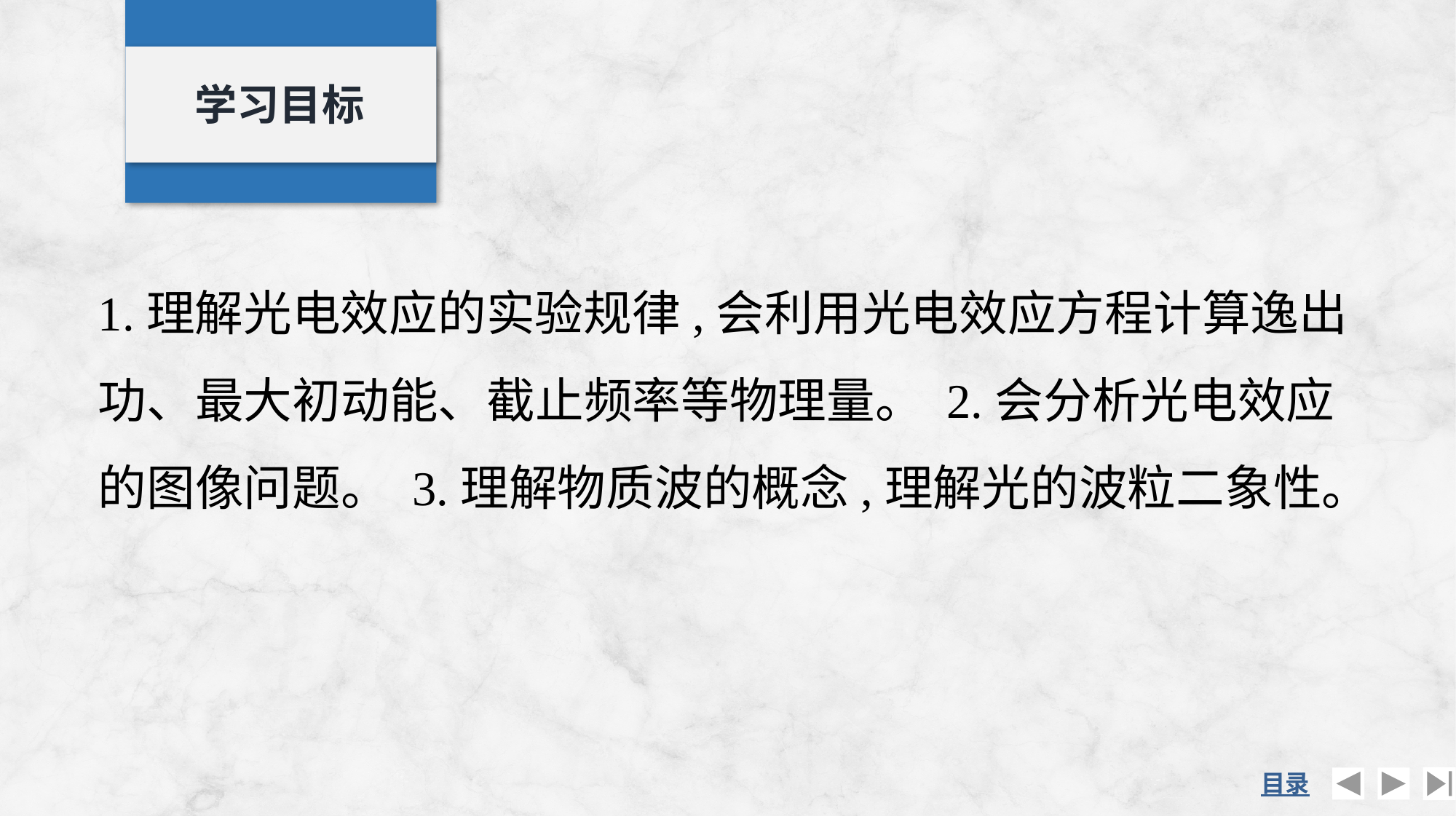

学习目标
1.理解光电效应的实验规律,会利用光电效应方程计算逸出功、最大初动能、截止频率等物理量。 2.会分析光电效应的图像问题。 3.理解物质波的概念,理解光的波粒二象性。